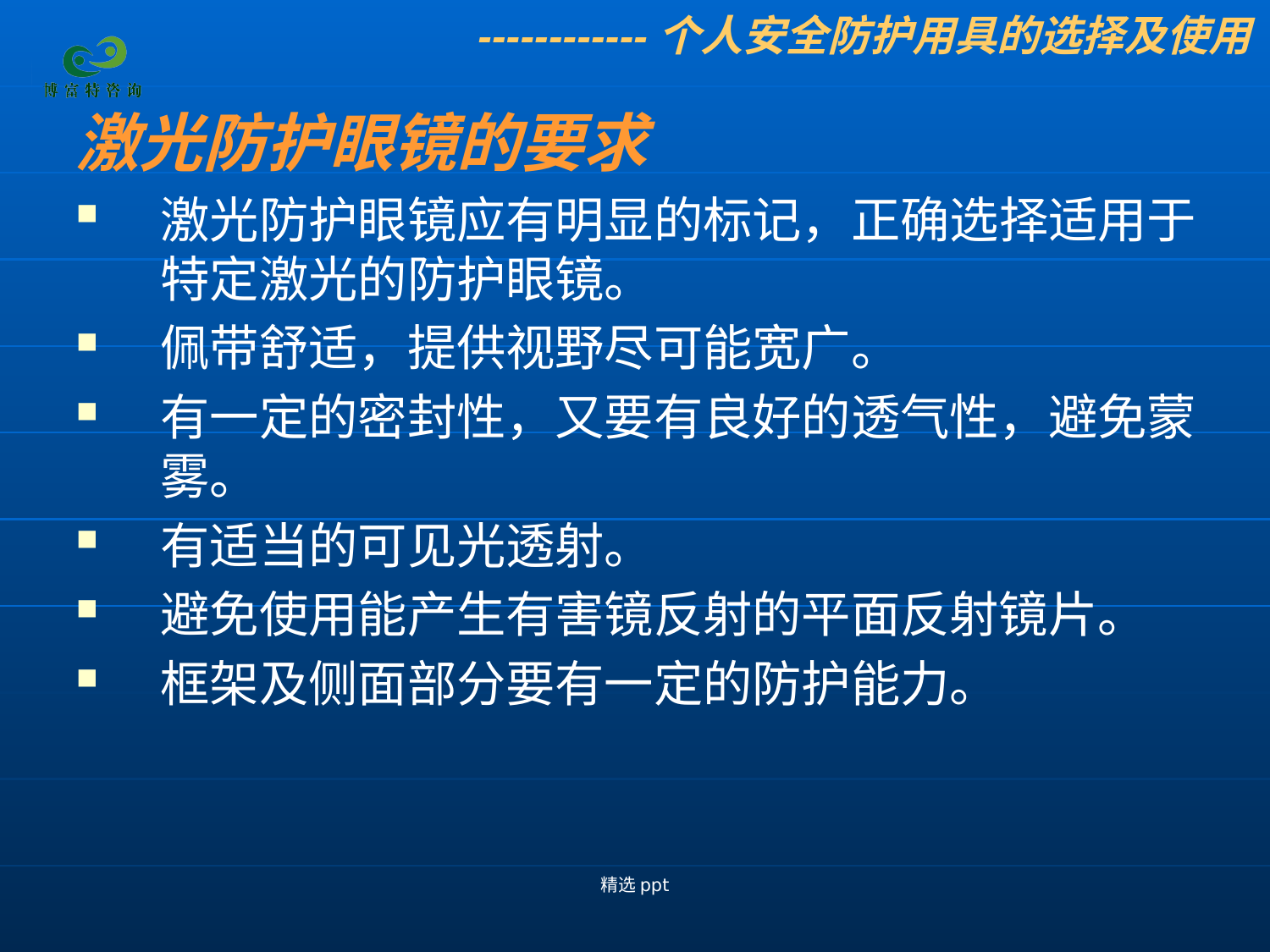

------------个人安全防护用具的选择及使用
激光防护眼镜的要求
激光防护眼镜应有明显的标记，正确选择适用于特定激光的防护眼镜。
佩带舒适，提供视野尽可能宽广。
有一定的密封性，又要有良好的透气性，避免蒙雾。
有适当的可见光透射。
避免使用能产生有害镜反射的平面反射镜片。
框架及侧面部分要有一定的防护能力。

58
精选ppt